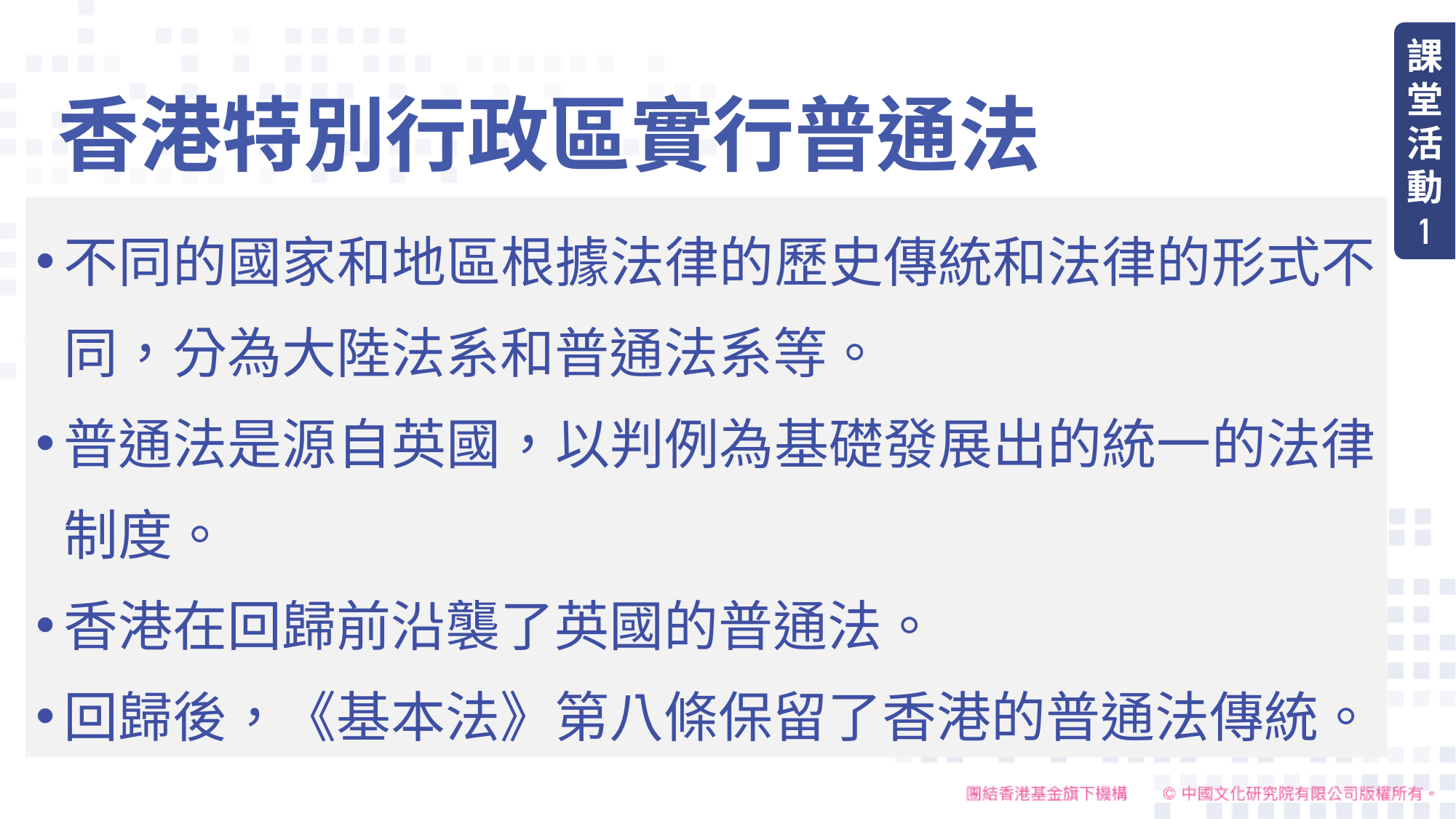

課堂活動
1
香港特別行政區實行普通法

不同的國家和地區根據法律的歷史傳統和法律的形式不同，分為大陸法系和普通法系等。
普通法是源自英國，以判例為基礎發展出的統一的法律制度。
香港在回歸前沿襲了英國的普通法。
回歸後，《基本法》第八條保留了香港的普通法傳統。